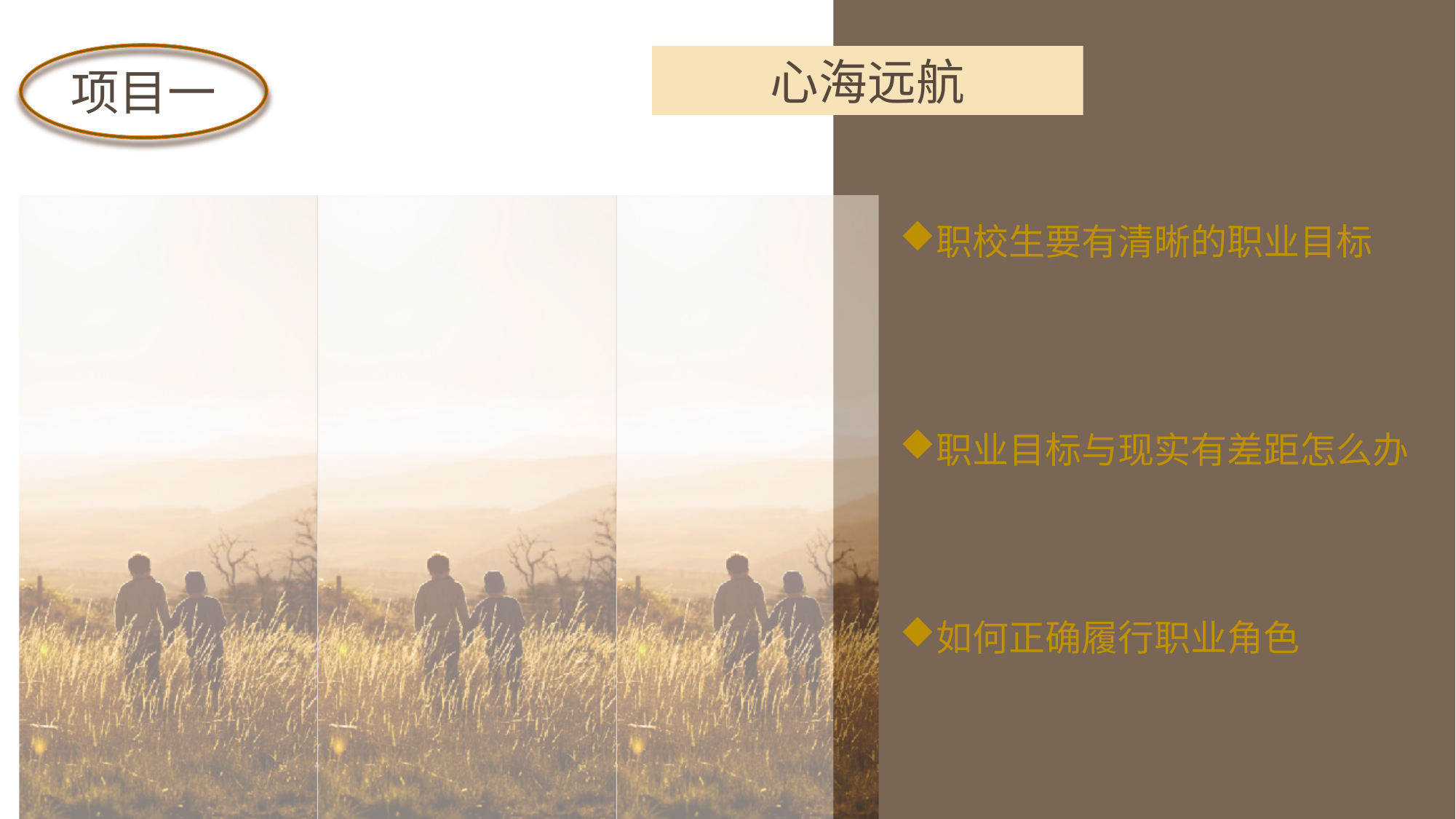

项目一
心海远航

职校生要有清晰的职业目标
职业目标与现实有差距怎么办
如何正确履行职业角色